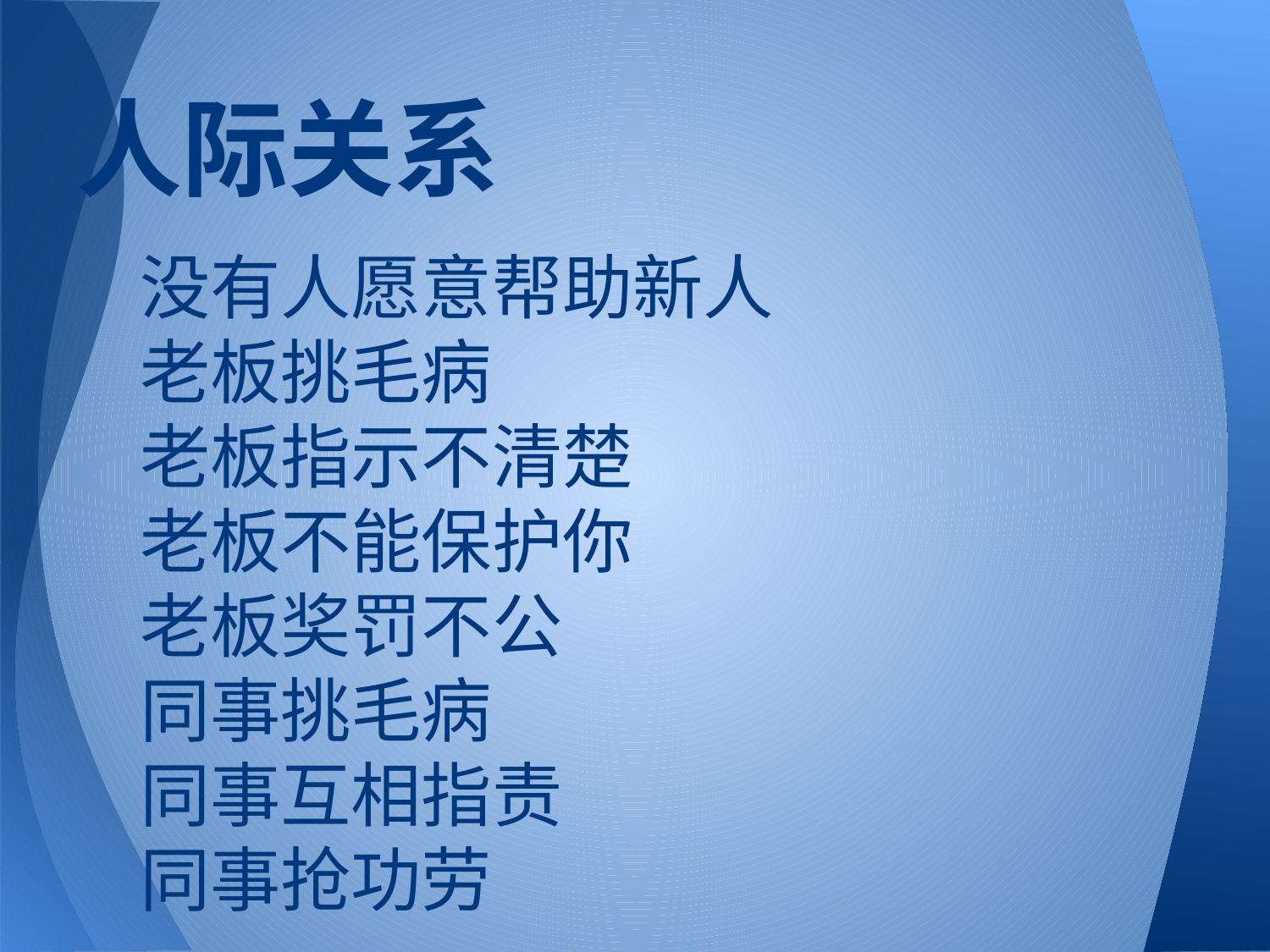

# 人际关系
没有人愿意帮助新人
老板挑毛病
老板指示不清楚
老板不能保护你
老板奖罚不公
同事挑毛病
同事互相指责
同事抢功劳